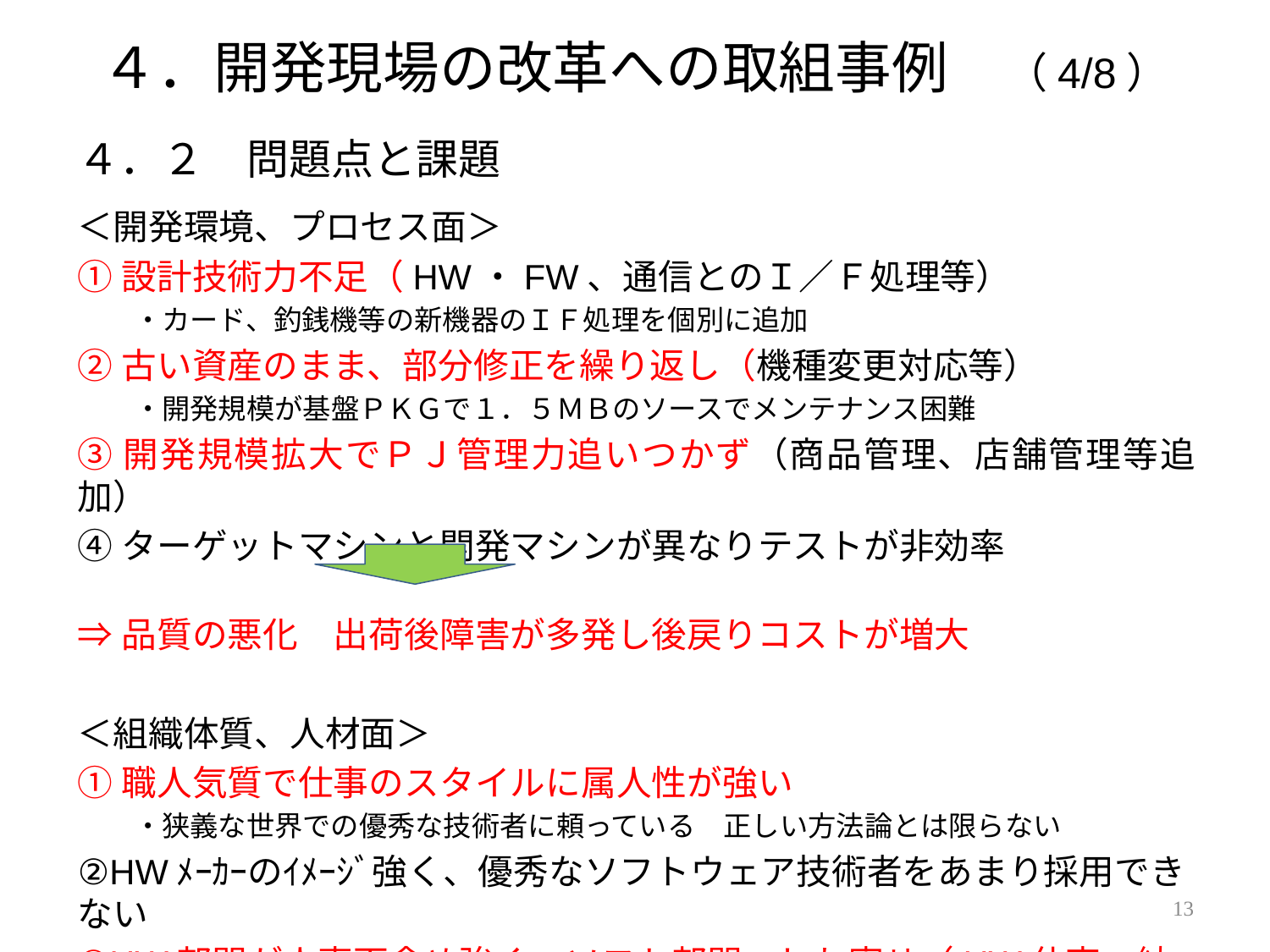

# ４．開発現場の改革への取組事例　（4/8）
４．２　問題点と課題

＜開発環境、プロセス面＞
①設計技術力不足（HW・FW、通信とのＩ／Ｆ処理等）
　　・カード、釣銭機等の新機器のＩＦ処理を個別に追加
②古い資産のまま、部分修正を繰り返し（機種変更対応等）
　　・開発規模が基盤ＰＫＧで１．５ＭＢのソースでメンテナンス困難
③開発規模拡大でＰＪ管理力追いつかず（商品管理、店舗管理等追加）
④ターゲットマシンと開発マシンが異なりテストが非効率

⇒品質の悪化　出荷後障害が多発し後戻りコストが増大

＜組織体質、人材面＞
①職人気質で仕事のスタイルに属人性が強い
　　・狭義な世界での優秀な技術者に頼っている　正しい方法論とは限らない
②HWﾒｰｶｰのｲﾒｰｼﾞ強く、優秀なソフトウェア技術者をあまり採用できない
③HW部門が人事面含め強く、ソフト部門へしわ寄せ（HW仕変、納期延期等）

13